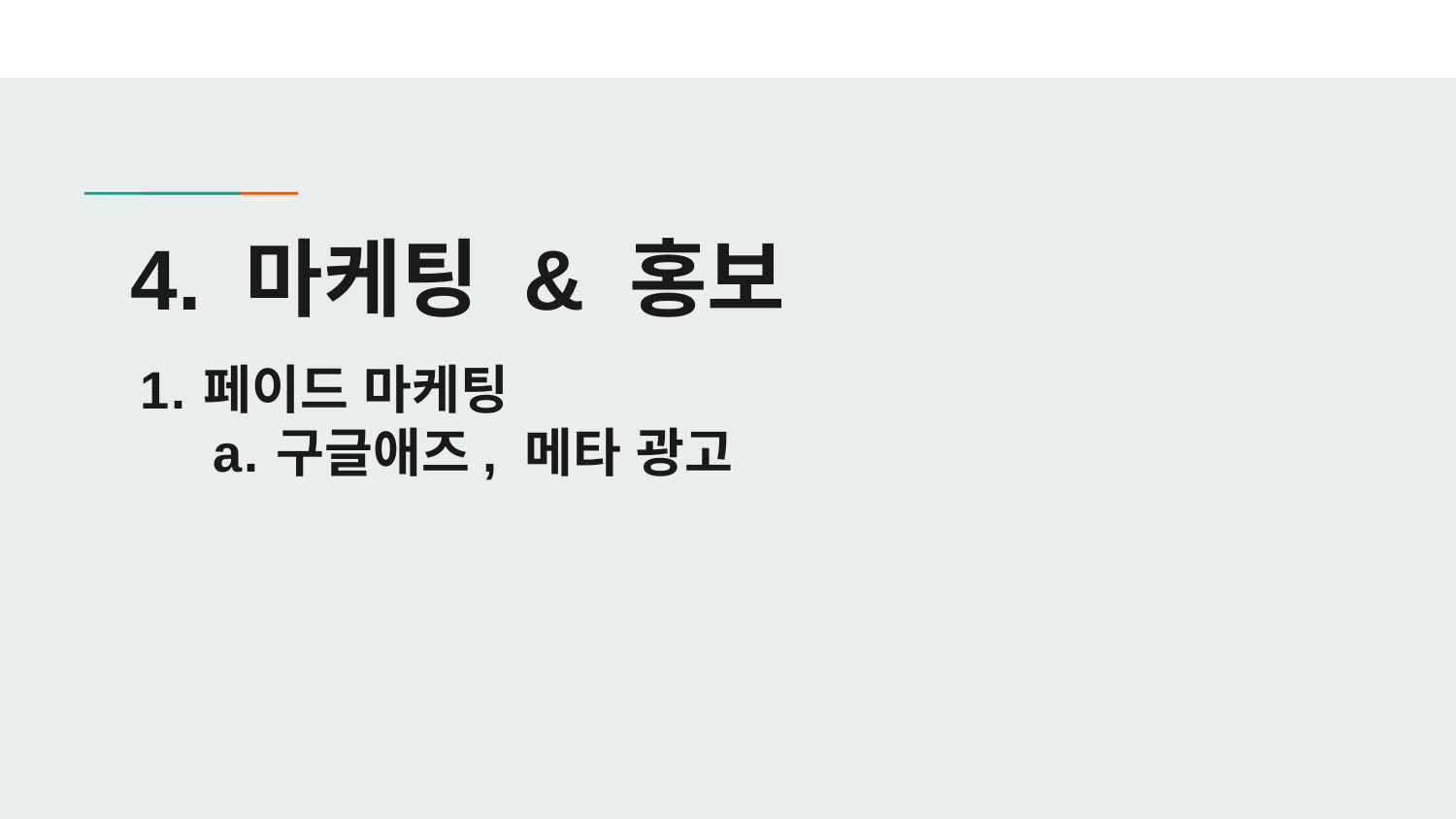

# 4. 마케팅 & 홍보

페이드 마케팅
구글애즈, 메타 광고